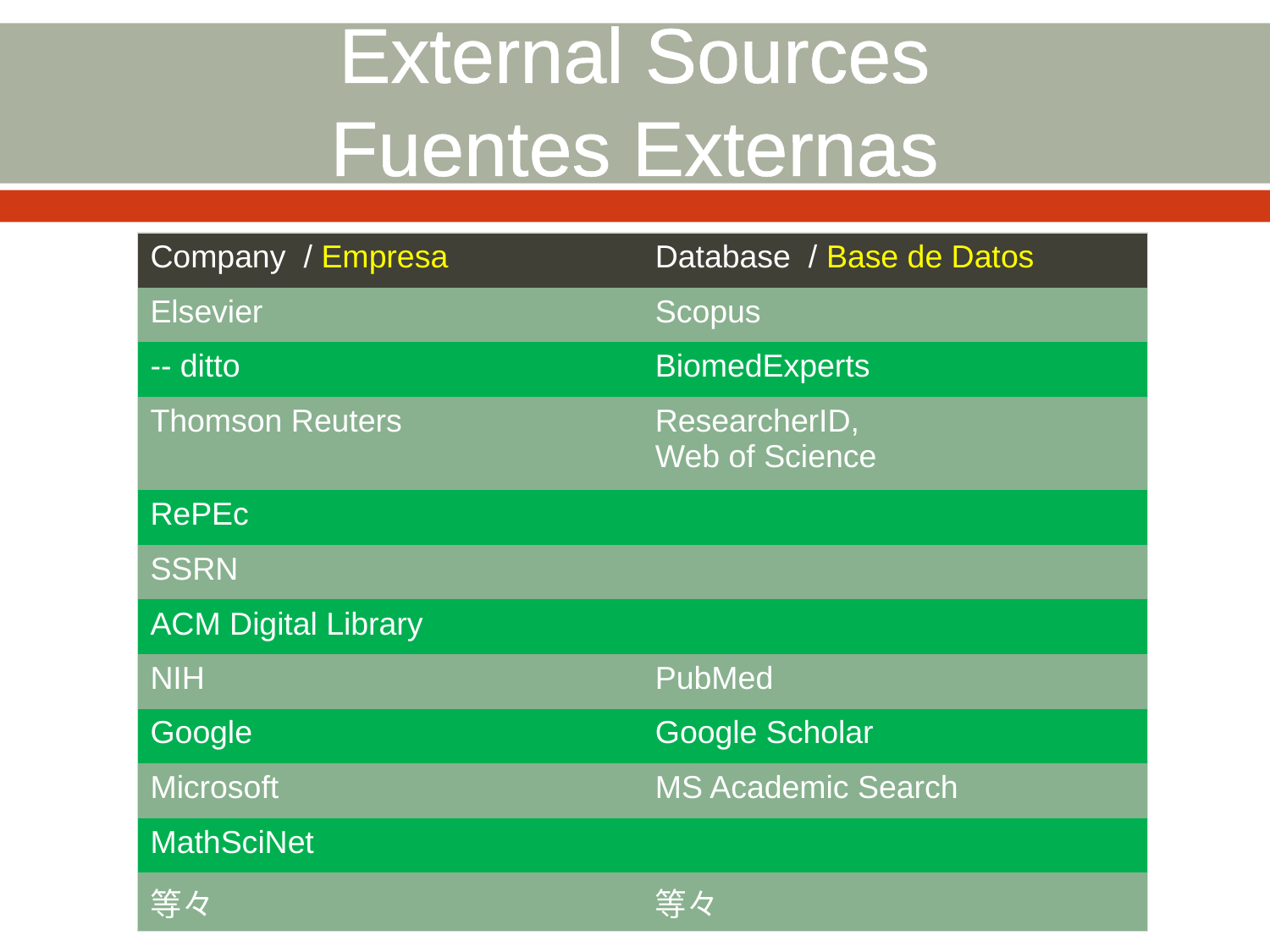

# External Sources Fuentes Externas
| Company / Empresa | Database / Base de Datos |
| --- | --- |
| Elsevier | Scopus |
| -- ditto | BiomedExperts |
| Thomson Reuters | ResearcherID, Web of Science |
| RePEc |  |
| SSRN |  |
| ACM Digital Library |  |
| NIH | PubMed |
| Google | Google Scholar |
| Microsoft | MS Academic Search |
| MathSciNet |  |
| 等々 | 等々 |